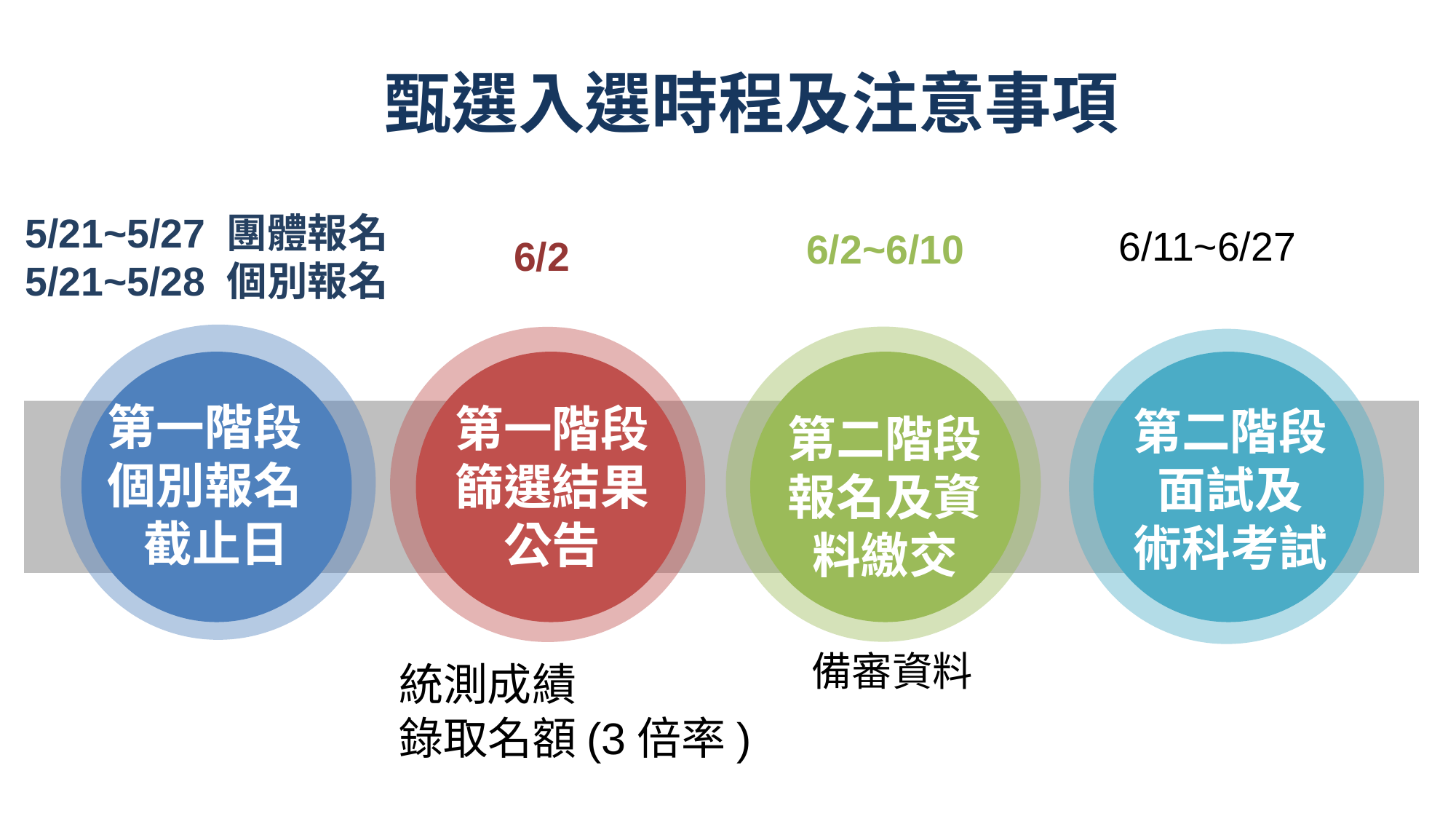

# 甄選入選時程及注意事項
6/11~6/27
6/2~6/10
5/21~5/27 團體報名
5/21~5/28 個別報名
6/2

第一階段個別報名
截止日
第一階段篩選結果公告
第二階段面試及
術科考試

第二階段報名及資料繳交
備審資料
統測成績
錄取名額(3倍率)